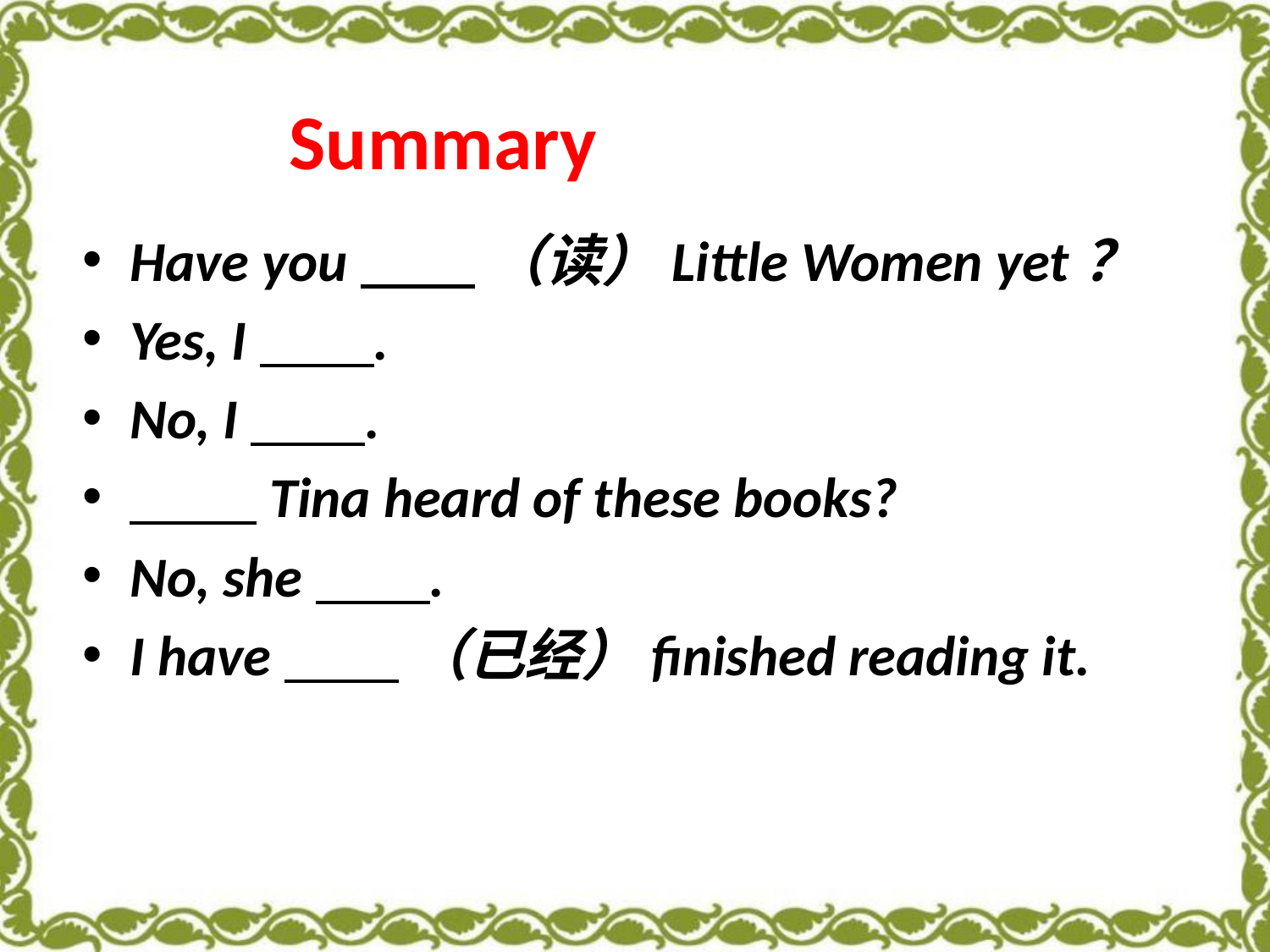

Summary
Have you          （读）Little Women yet？
Yes, I          .
No, I          .
           Tina heard of these books?
No, she          .
I have          （已经）finished reading it.